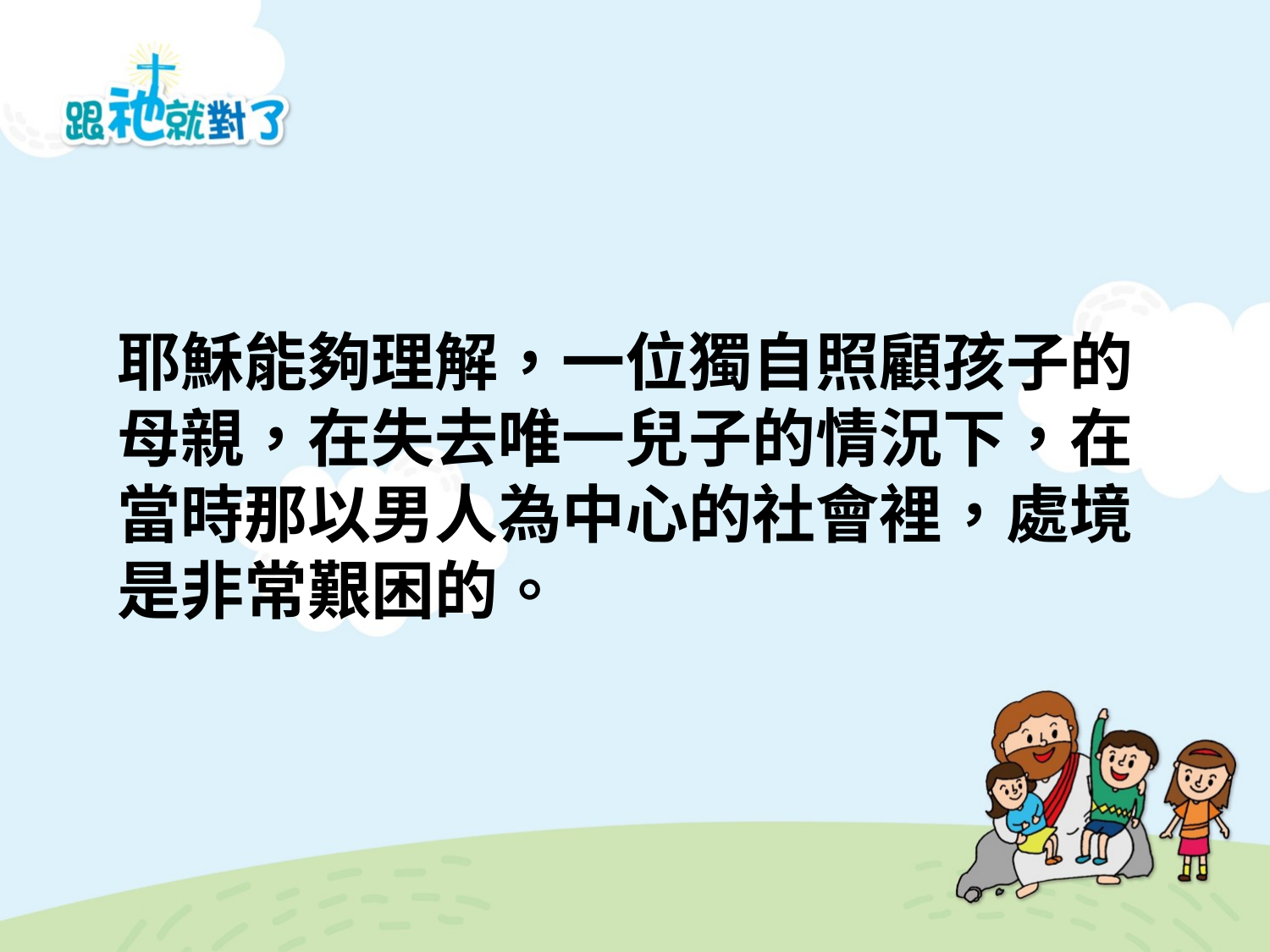

耶穌能夠理解，一位獨自照顧孩子的母親，在失去唯一兒子的情況下，在當時那以男人為中心的社會裡，處境是非常艱困的。